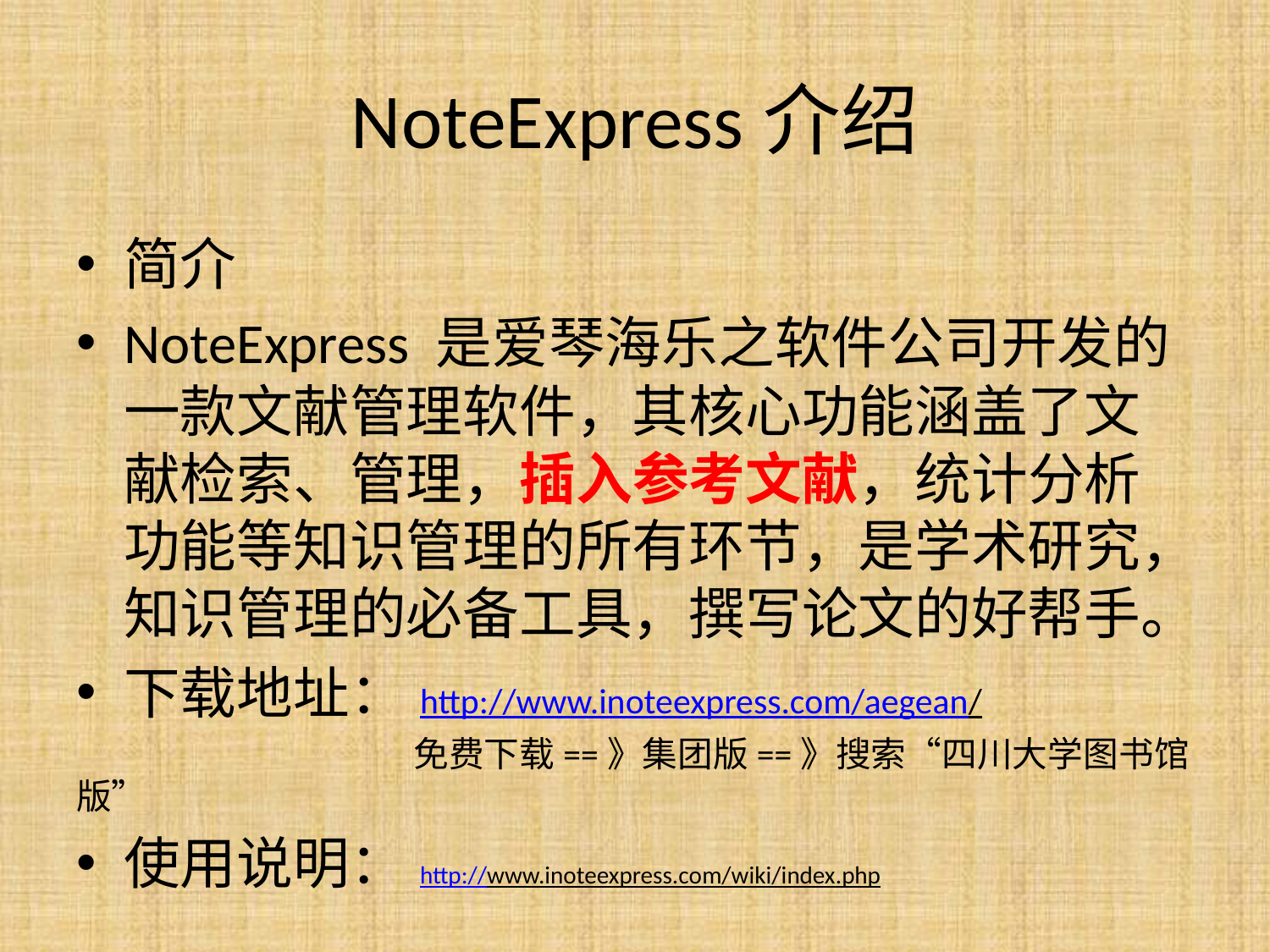

# NoteExpress介绍
简介
NoteExpress 是爱琴海乐之软件公司开发的一款文献管理软件，其核心功能涵盖了文献检索、管理，插入参考文献，统计分析功能等知识管理的所有环节，是学术研究，知识管理的必备工具，撰写论文的好帮手。
下载地址：http://www.inoteexpress.com/aegean/
                                          免费下载==》集团版==》搜索“四川大学图书馆版”
使用说明：http://www.inoteexpress.com/wiki/index.php